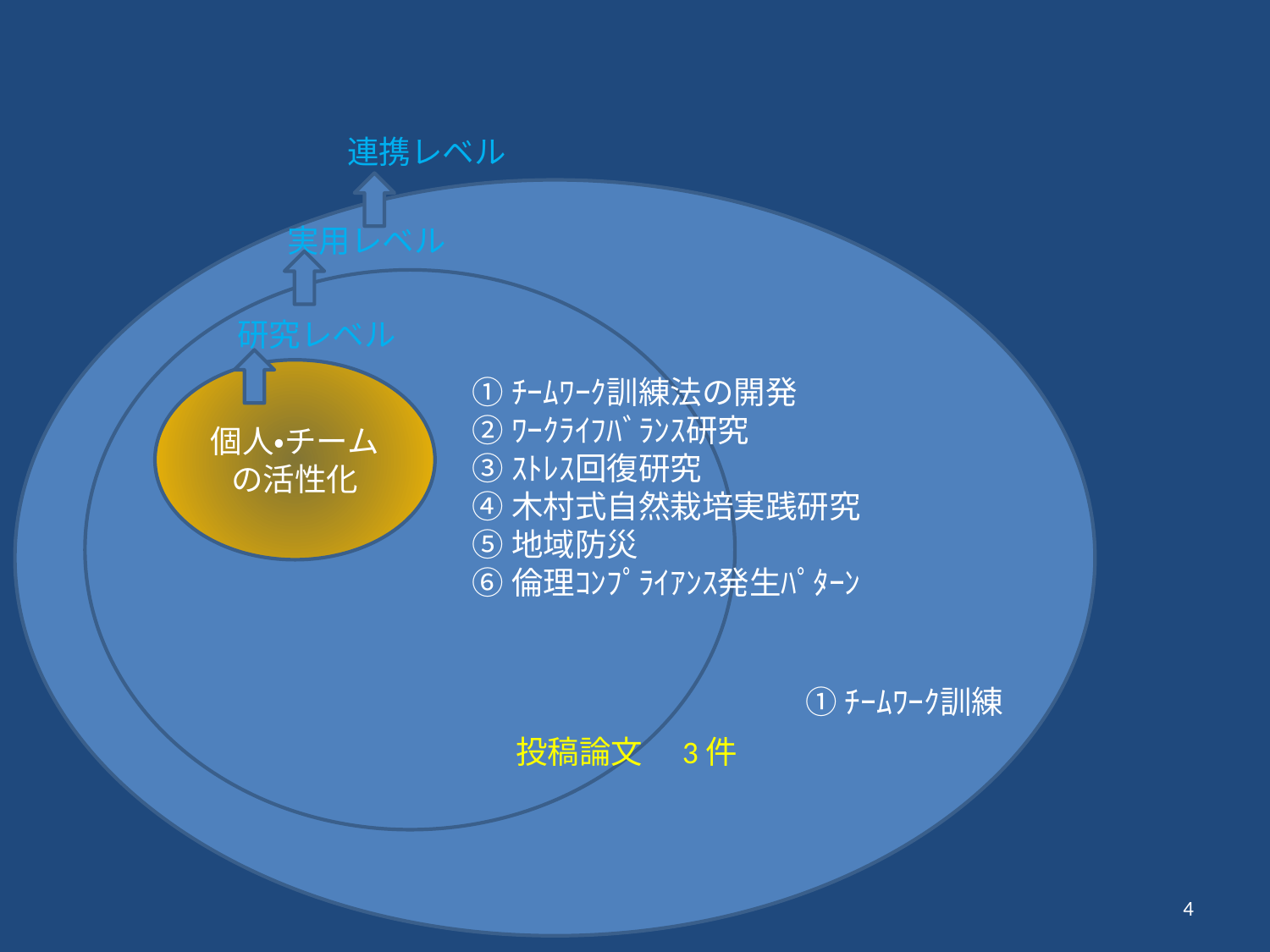

連携レベル

実用レベル

研究レベル

個人・チームの活性化
①ﾁｰﾑﾜｰｸ訓練法の開発
②ﾜｰｸﾗｲﾌﾊﾞﾗﾝｽ研究
③ｽﾄﾚｽ回復研究
④木村式自然栽培実践研究
⑤地域防災
⑥倫理ｺﾝﾌﾟﾗｲｱﾝｽ発生ﾊﾟﾀｰﾝ
①ﾁｰﾑﾜｰｸ訓練
投稿論文　3件
4